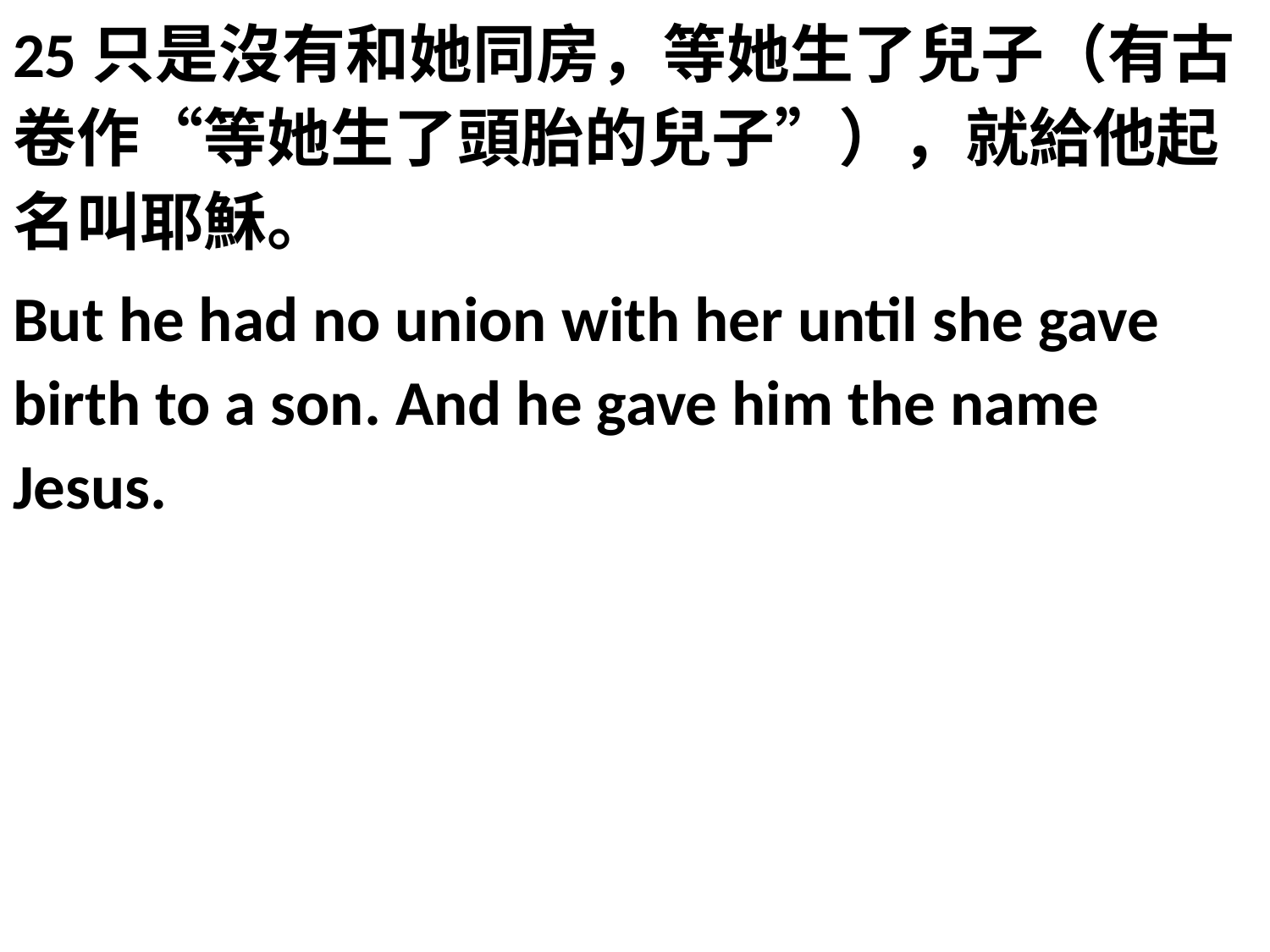

25只是沒有和她同房，等她生了兒子（有古卷作“等她生了頭胎的兒子”），就給他起名叫耶穌。
But he had no union with her until she gave birth to a son. And he gave him the name Jesus.